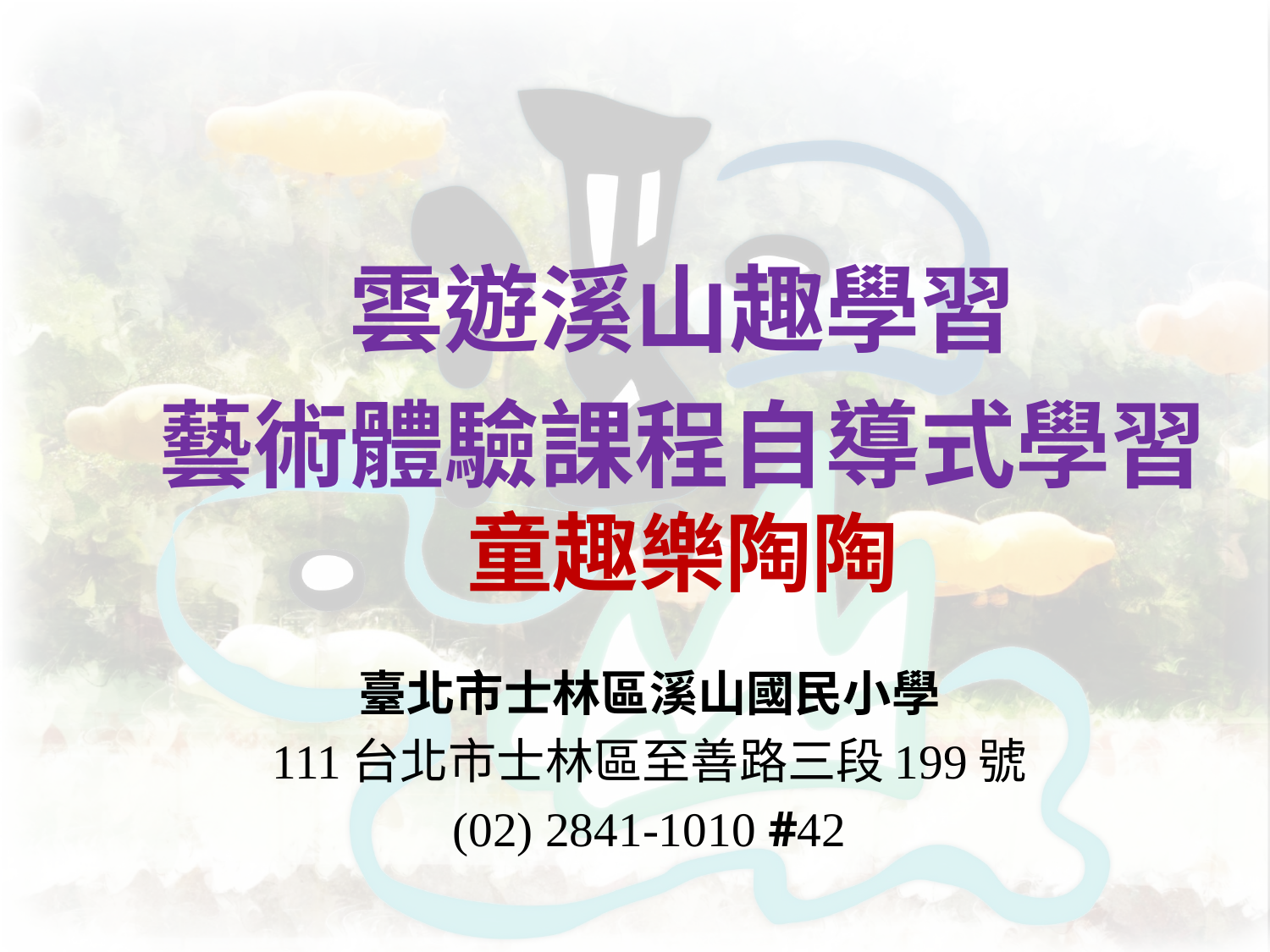

# 雲遊溪山趣學習 藝術體驗課程自導式學習 童趣樂陶陶
臺北市士林區溪山國民小學
111台北市士林區至善路三段199號
(02) 2841-1010 #42